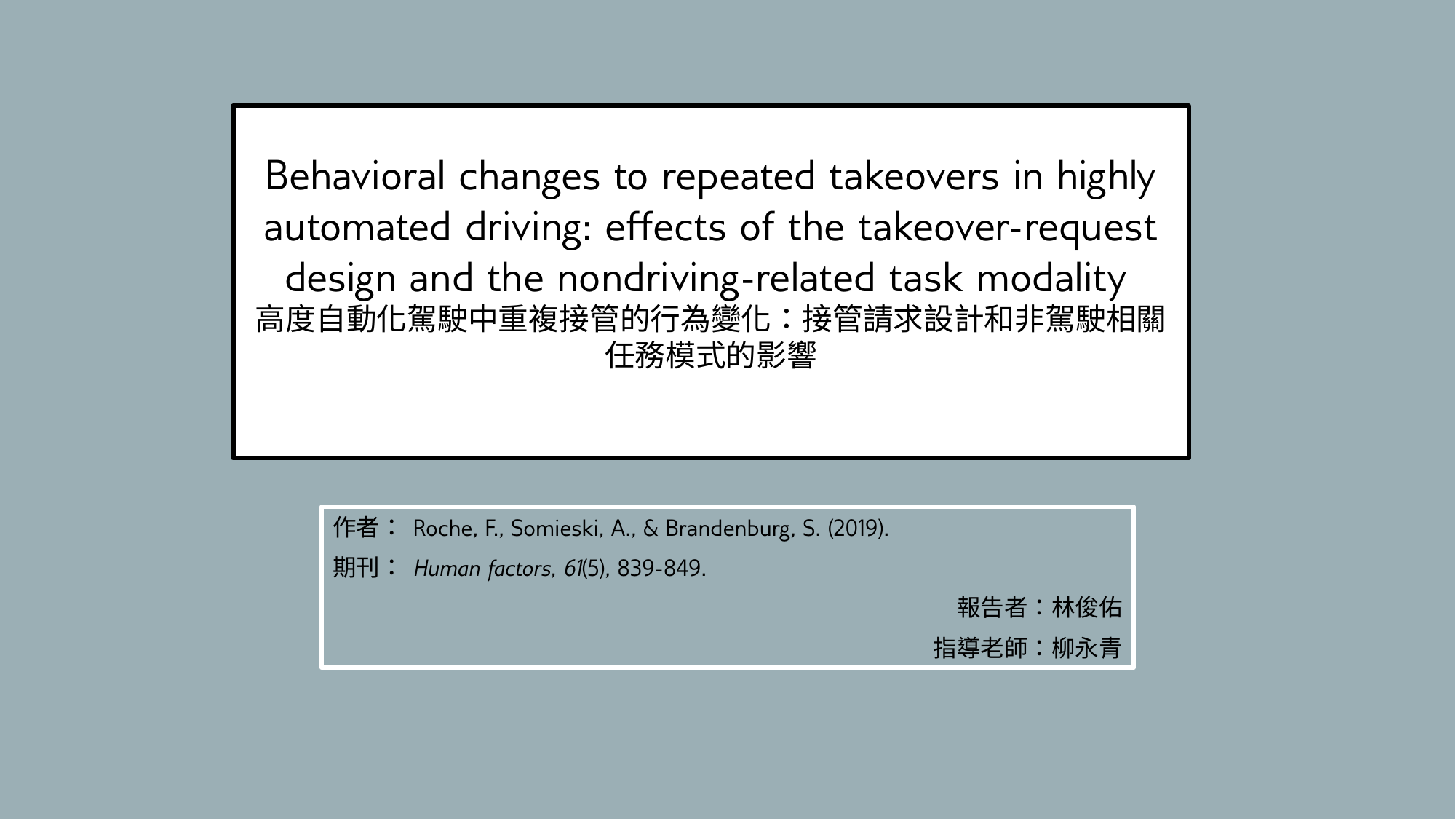

Behavioral changes to repeated takeovers in highly automated driving: effects of the takeover-request design and the nondriving-related task modality.
高度自動化駕駛中重複接管的行為變化：接管請求設計和非駕駛相關任務模式的影響

作者： Roche, F., Somieski, A., & Brandenburg, S. (2019).
期刊： Human factors, 61(5), 839-849.
報告者：林俊佑
指導老師：柳永青